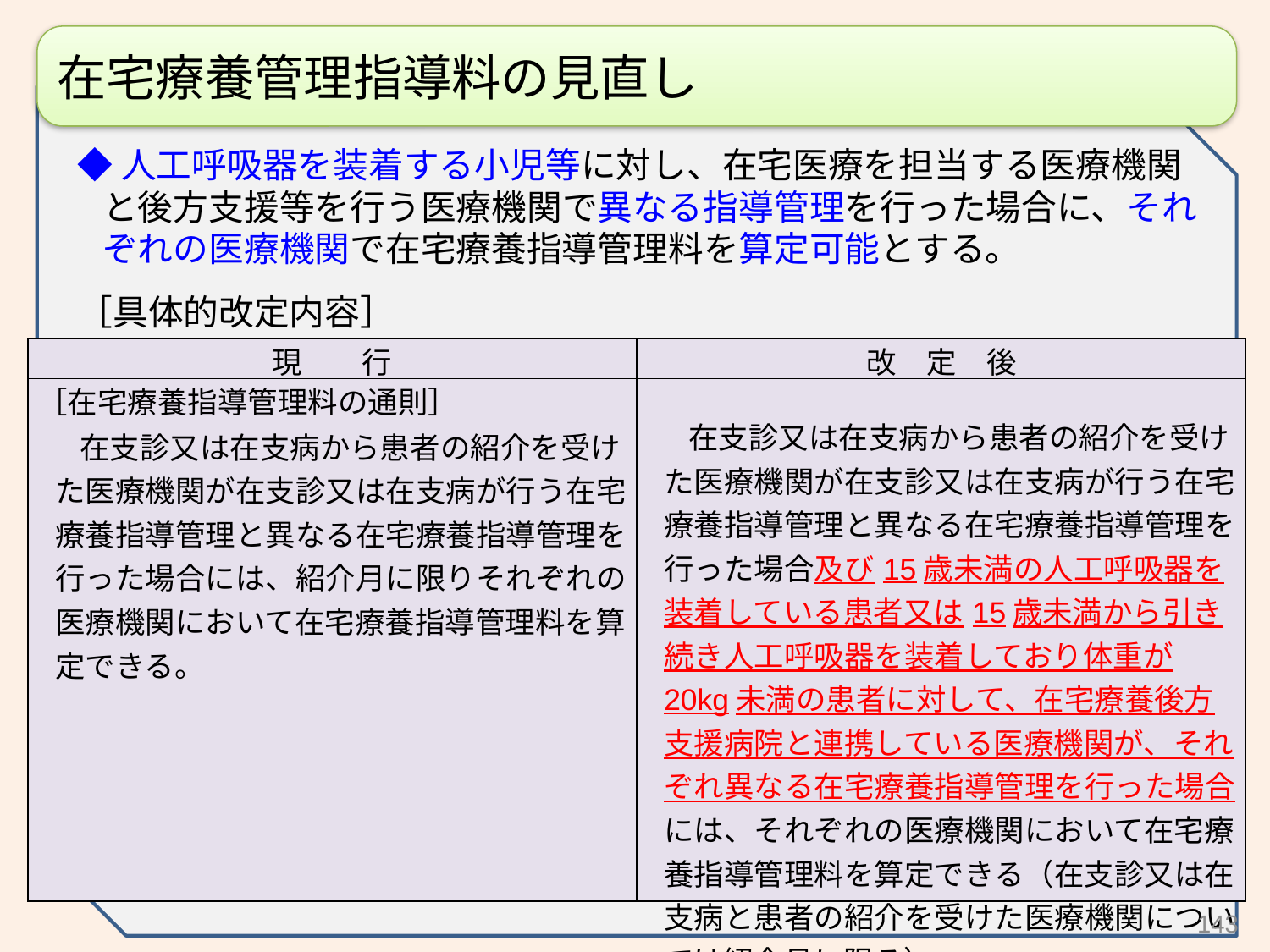

在宅療養管理指導料の見直し

◆人工呼吸器を装着する小児等に対し、在宅医療を担当する医療機関と後方支援等を行う医療機関で異なる指導管理を行った場合に、それぞれの医療機関で在宅療養指導管理料を算定可能とする。
［具体的改定内容］
| 現　　行 | 改　定　後 |
| --- | --- |
| ［在宅療養指導管理料の通則］ 在支診又は在支病から患者の紹介を受けた医療機関が在支診又は在支病が行う在宅療養指導管理と異なる在宅療養指導管理を行った場合には、紹介月に限りそれぞれの医療機関において在宅療養指導管理料を算定できる。 | 在支診又は在支病から患者の紹介を受けた医療機関が在支診又は在支病が行う在宅療養指導管理と異なる在宅療養指導管理を行った場合及び15歳未満の人工呼吸器を装着している患者又は15歳未満から引き続き人工呼吸器を装着しており体重が20kg未満の患者に対して、在宅療養後方支援病院と連携している医療機関が、それぞれ異なる在宅療養指導管理を行った場合には、それぞれの医療機関において在宅療養指導管理料を算定できる（在支診又は在支病と患者の紹介を受けた医療機関については紹介月に限る）。 |
143